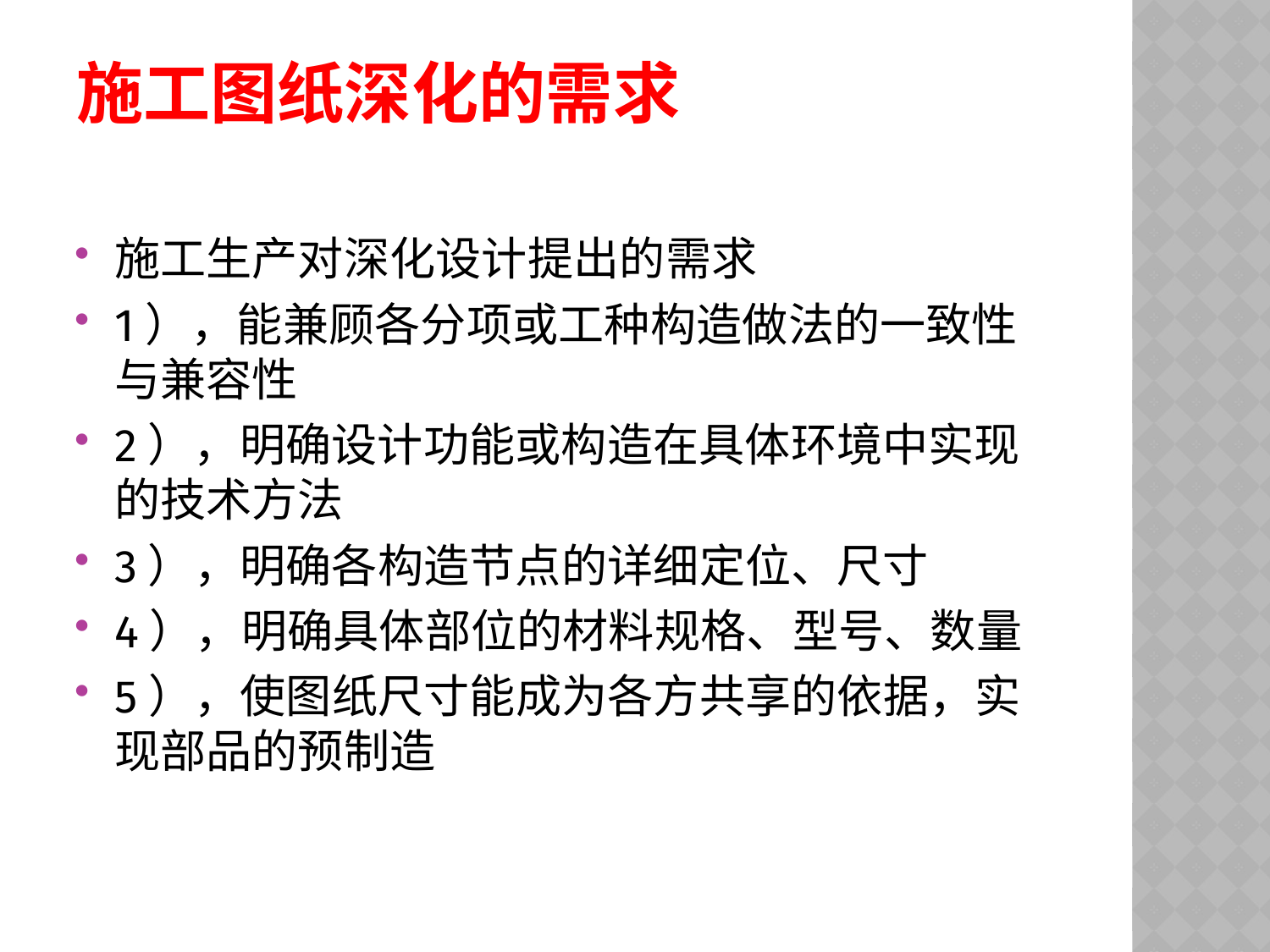

# 施工图纸深化的需求
施工生产对深化设计提出的需求
1），能兼顾各分项或工种构造做法的一致性与兼容性
2），明确设计功能或构造在具体环境中实现的技术方法
3），明确各构造节点的详细定位、尺寸
4），明确具体部位的材料规格、型号、数量
5），使图纸尺寸能成为各方共享的依据，实现部品的预制造